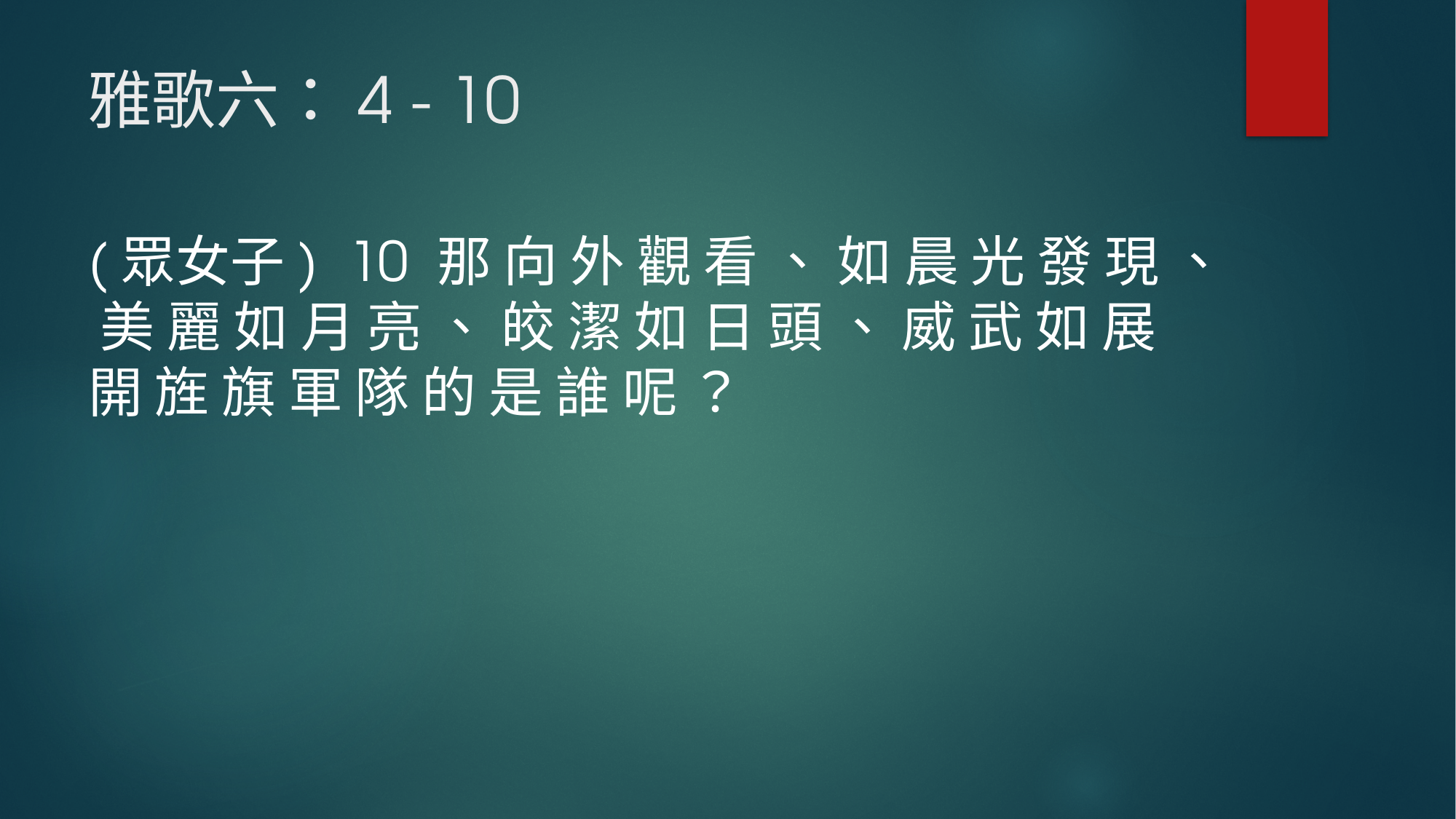

# 雅歌六：4 - 10
(眾女子)  10 那 向 外 觀 看 、 如 晨 光 發 現 、 美 麗 如 月 亮 、 皎 潔 如 日 頭 、 威 武 如 展 開 旌 旗 軍 隊 的 是 誰 呢 ？